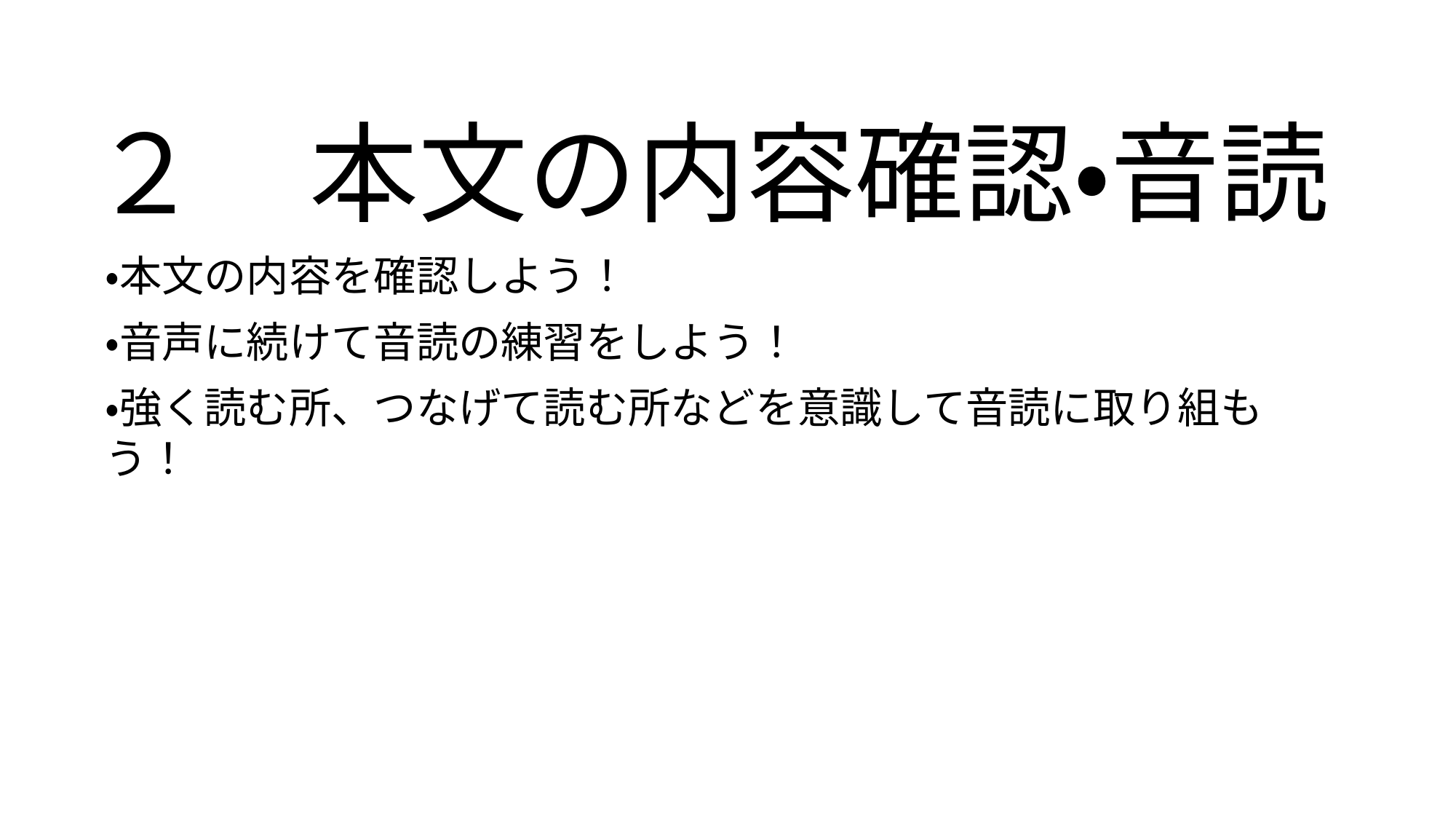

# ２　本文の内容確認・音読
・本文の内容を確認しよう！
・音声に続けて音読の練習をしよう！
・強く読む所、つなげて読む所などを意識して音読に取り組もう！